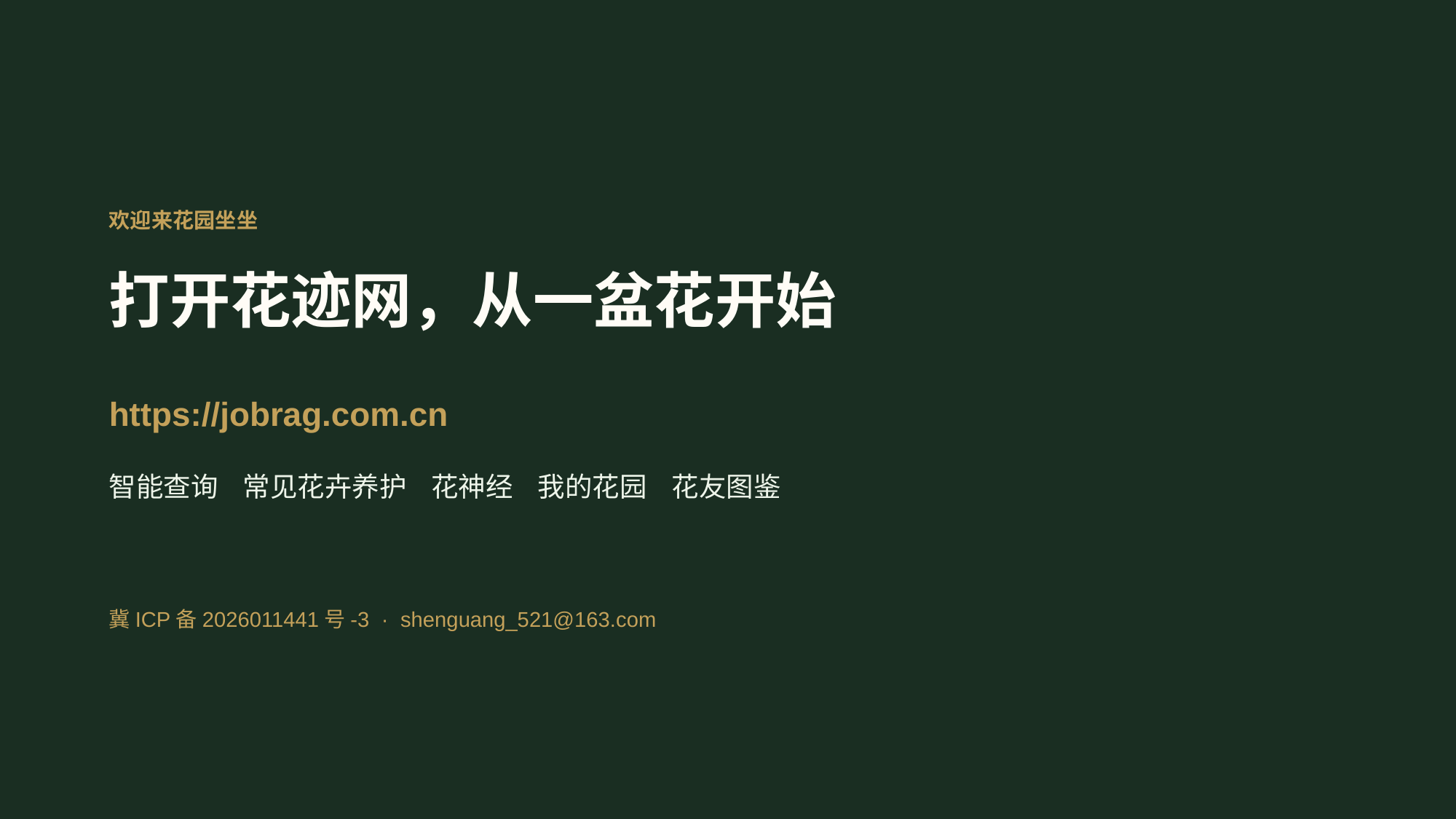

欢迎来花园坐坐
打开花迹网，从一盆花开始
https://jobrag.com.cn
智能查询    常见花卉养护    花神经    我的花园    花友图鉴
冀ICP备2026011441号-3  ·  shenguang_521@163.com